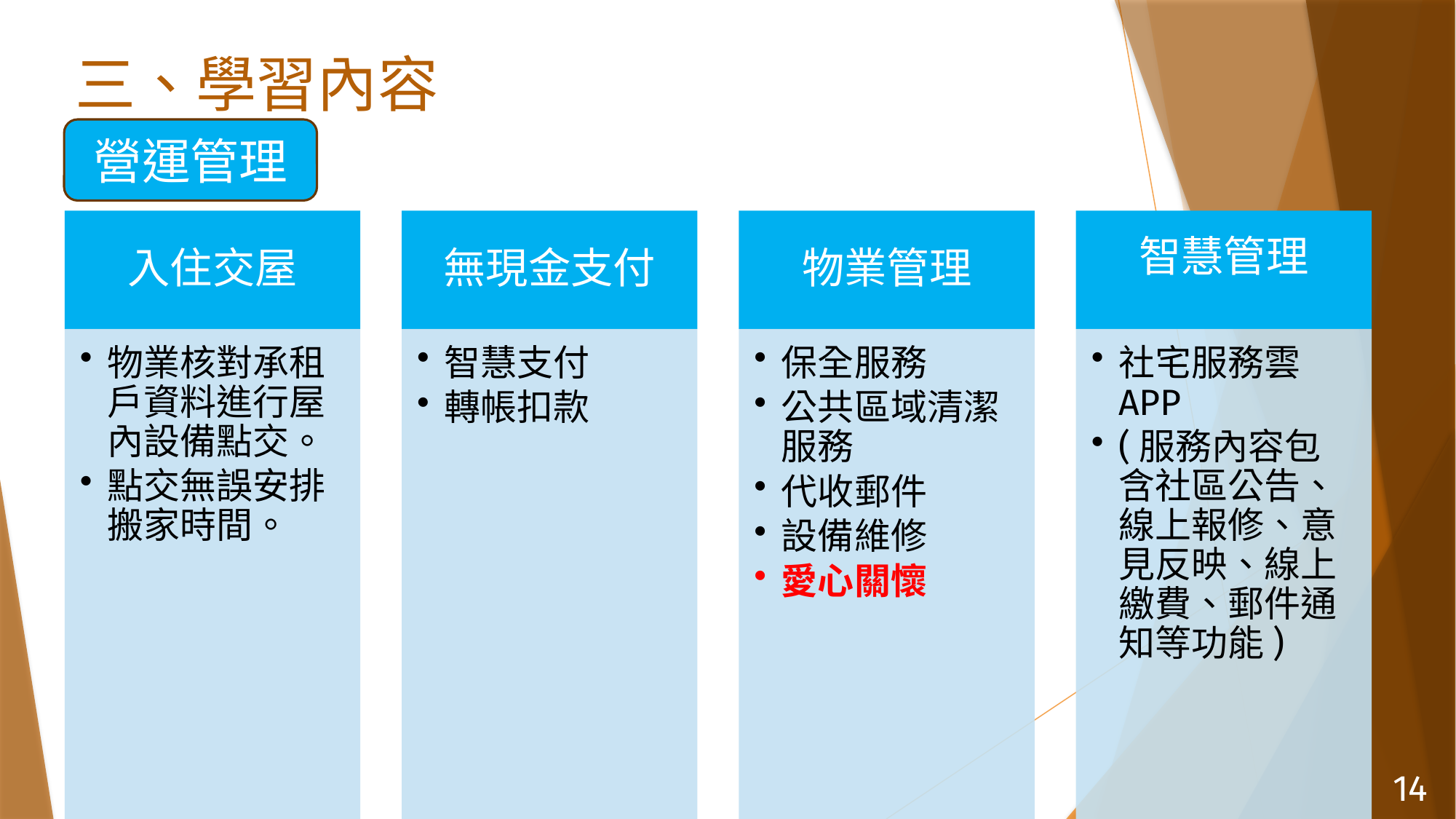

# 三、學習內容
營運管理
入住交屋
物業核對承租戶資料進行屋內設備點交。
點交無誤安排搬家時間。

無現金支付
智慧支付
轉帳扣款
物業管理
保全服務
公共區域清潔服務
代收郵件
設備維修
愛心關懷
智慧管理

社宅服務雲APP
(服務內容包含社區公告、線上報修、意見反映、線上繳費、郵件通知等功能)
14